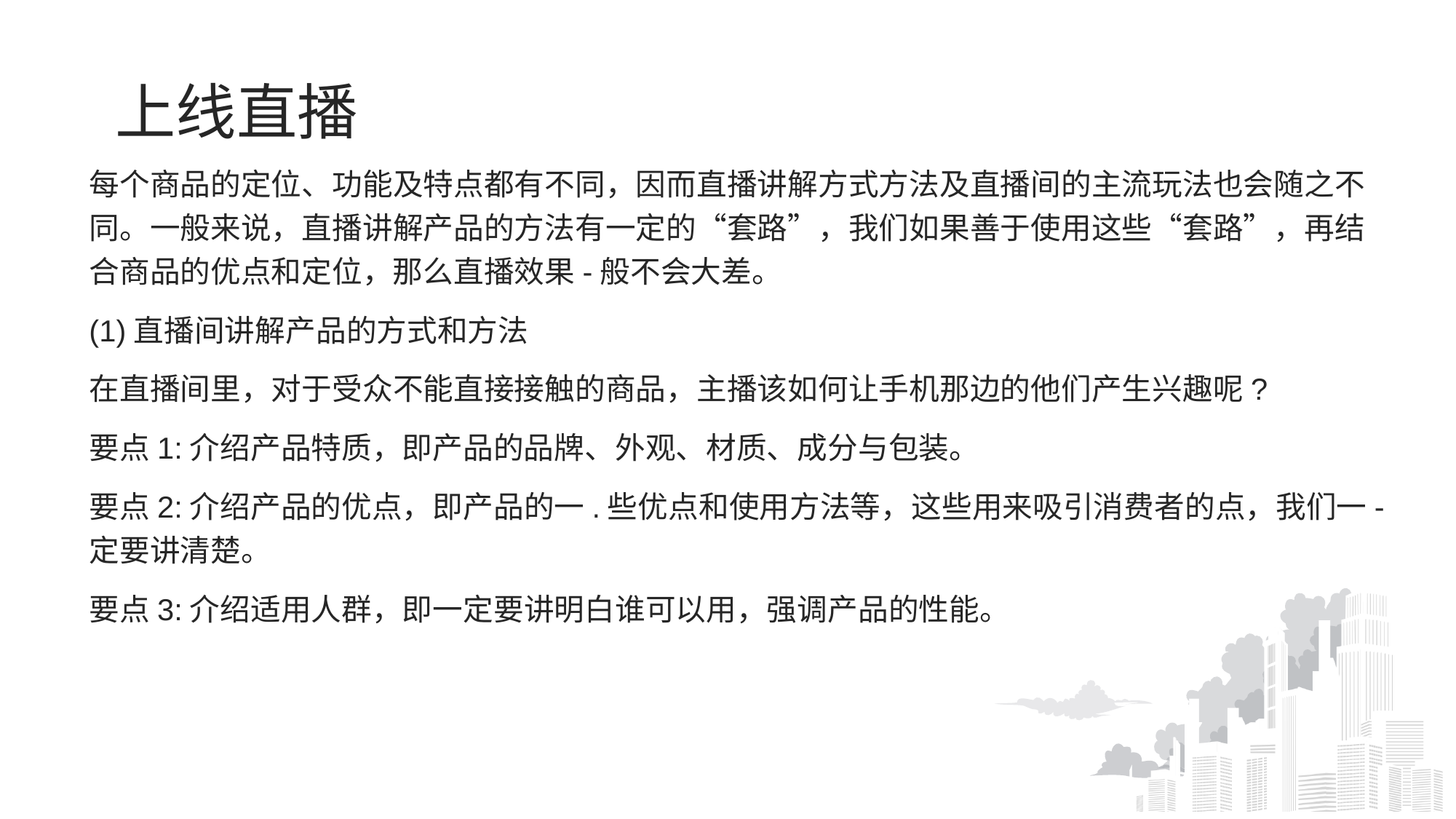

# 上线直播
每个商品的定位、功能及特点都有不同，因而直播讲解方式方法及直播间的主流玩法也会随之不同。一般来说，直播讲解产品的方法有一定的“套路”，我们如果善于使用这些“套路”，再结合商品的优点和定位，那么直播效果-般不会大差。
(1)直播间讲解产品的方式和方法
在直播间里，对于受众不能直接接触的商品，主播该如何让手机那边的他们产生兴趣呢?
要点1:介绍产品特质，即产品的品牌、外观、材质、成分与包装。
要点2:介绍产品的优点，即产品的一.些优点和使用方法等，这些用来吸引消费者的点，我们一-定要讲清楚。
要点3:介绍适用人群，即一定要讲明白谁可以用，强调产品的性能。